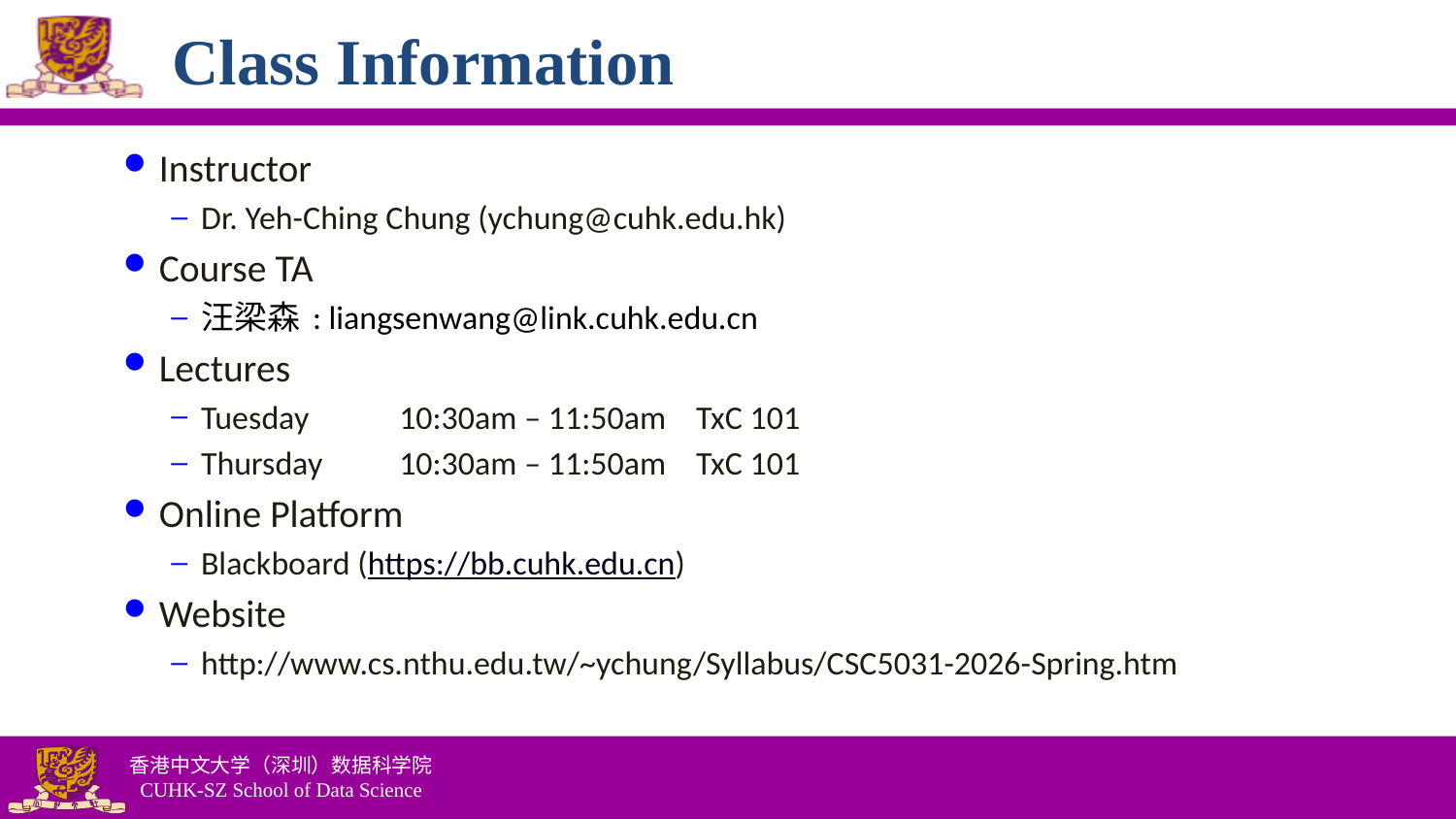

Class Information
Instructor
Dr. Yeh-Ching Chung (ychung@cuhk.edu.hk)
Course TA
汪梁森 : liangsenwang@link.cuhk.edu.cn
Lectures
Tuesday	10:30am – 11:50am	TxC 101
Thursday	10:30am – 11:50am	TxC 101
Online Platform
Blackboard (https://bb.cuhk.edu.cn)
Website
http://www.cs.nthu.edu.tw/~ychung/Syllabus/CSC5031-2026-Spring.htm